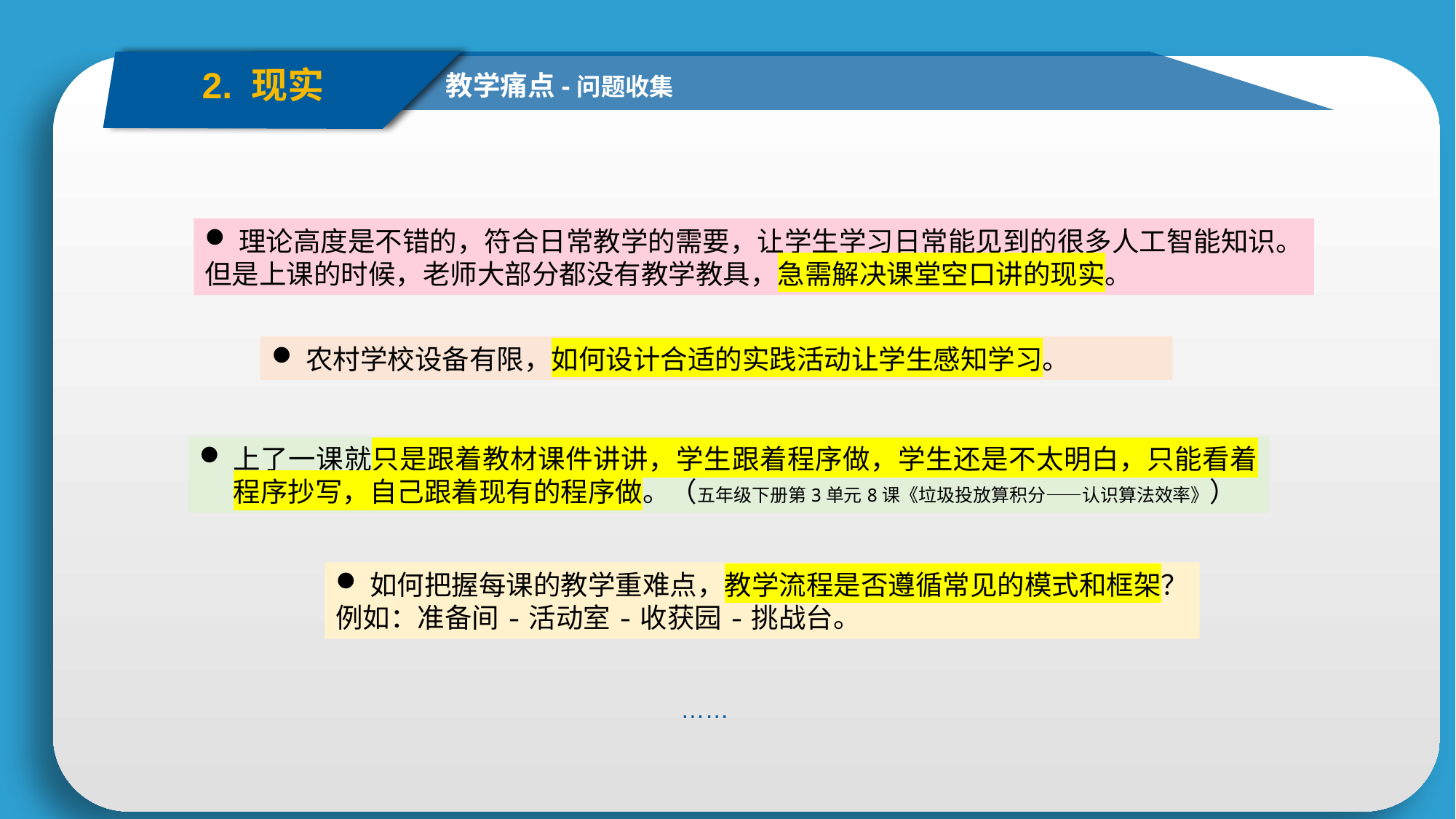

2. 现实

教学痛点-问题收集
理论高度是不错的，符合日常教学的需要，让学生学习日常能见到的很多人工智能知识。
但是上课的时候，老师大部分都没有教学教具，急需解决课堂空口讲的现实。
农村学校设备有限，如何设计合适的实践活动让学生感知学习。
上了一课就只是跟着教材课件讲讲，学生跟着程序做，学生还是不太明白，只能看着程序抄写，自己跟着现有的程序做。（五年级下册第3单元8课《垃圾投放算积分——认识算法效率》）
如何把握每课的教学重难点，教学流程是否遵循常见的模式和框架？
例如：准备间-活动室-收获园-挑战台。
……